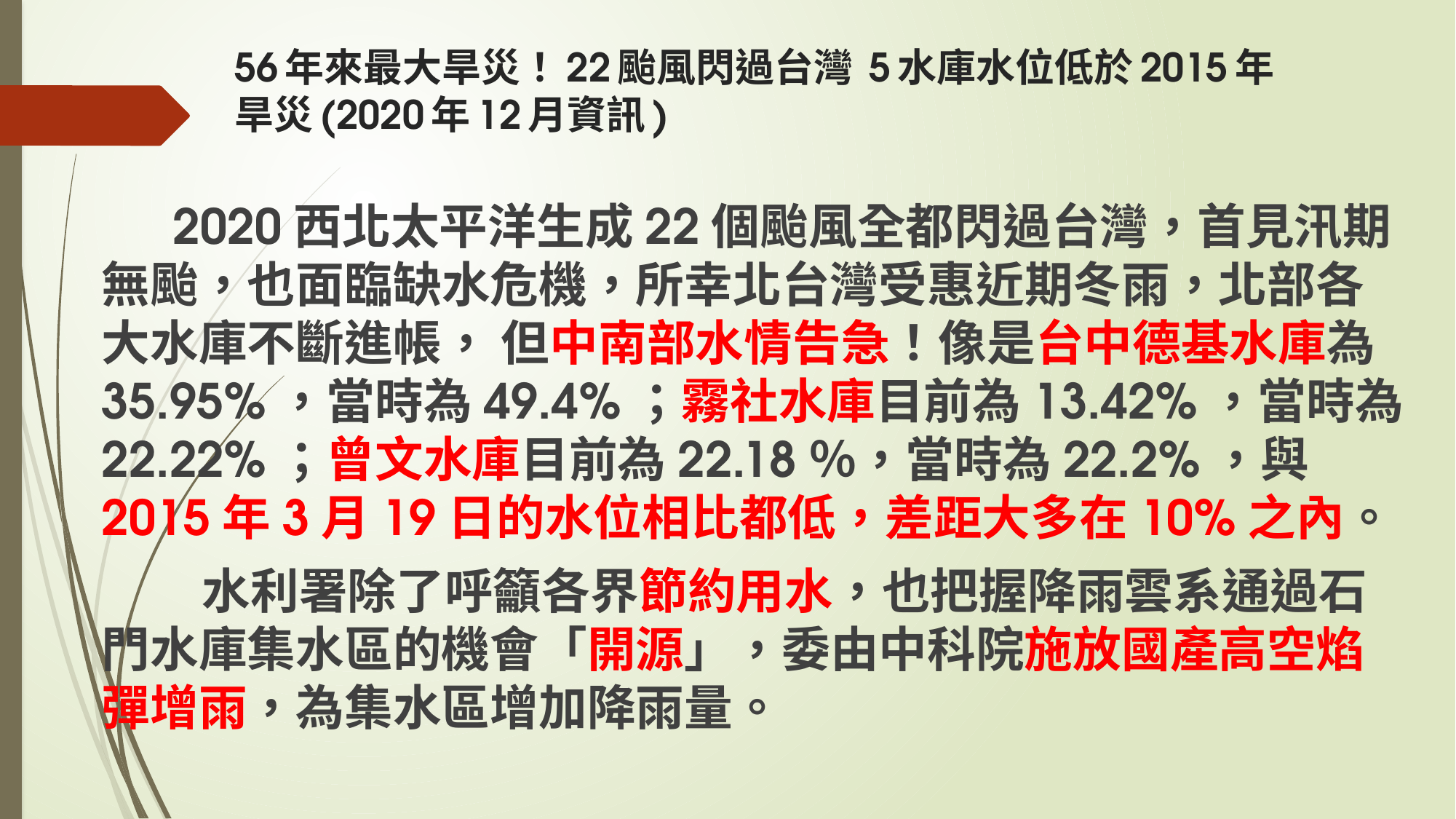

# 56年來最大旱災！22颱風閃過台灣 5水庫水位低於2015年旱災(2020年12月資訊)
       2020西北太平洋生成22個颱風全都閃過台灣，首見汛期無颱，也面臨缺水危機，所幸北台灣受惠近期冬雨，北部各大水庫不斷進帳， 但中南部水情告急！像是台中德基水庫為35.95%，當時為49.4%；霧社水庫目前為13.42%，當時為22.22%；曾文水庫目前為22.18％，當時為22.2%，與2015年3月19日的水位相比都低，差距大多在10%之內。
        水利署除了呼籲各界節約用水，也把握降雨雲系通過石門水庫集水區的機會「開源」，委由中科院施放國產高空焰彈增雨，為集水區增加降雨量。